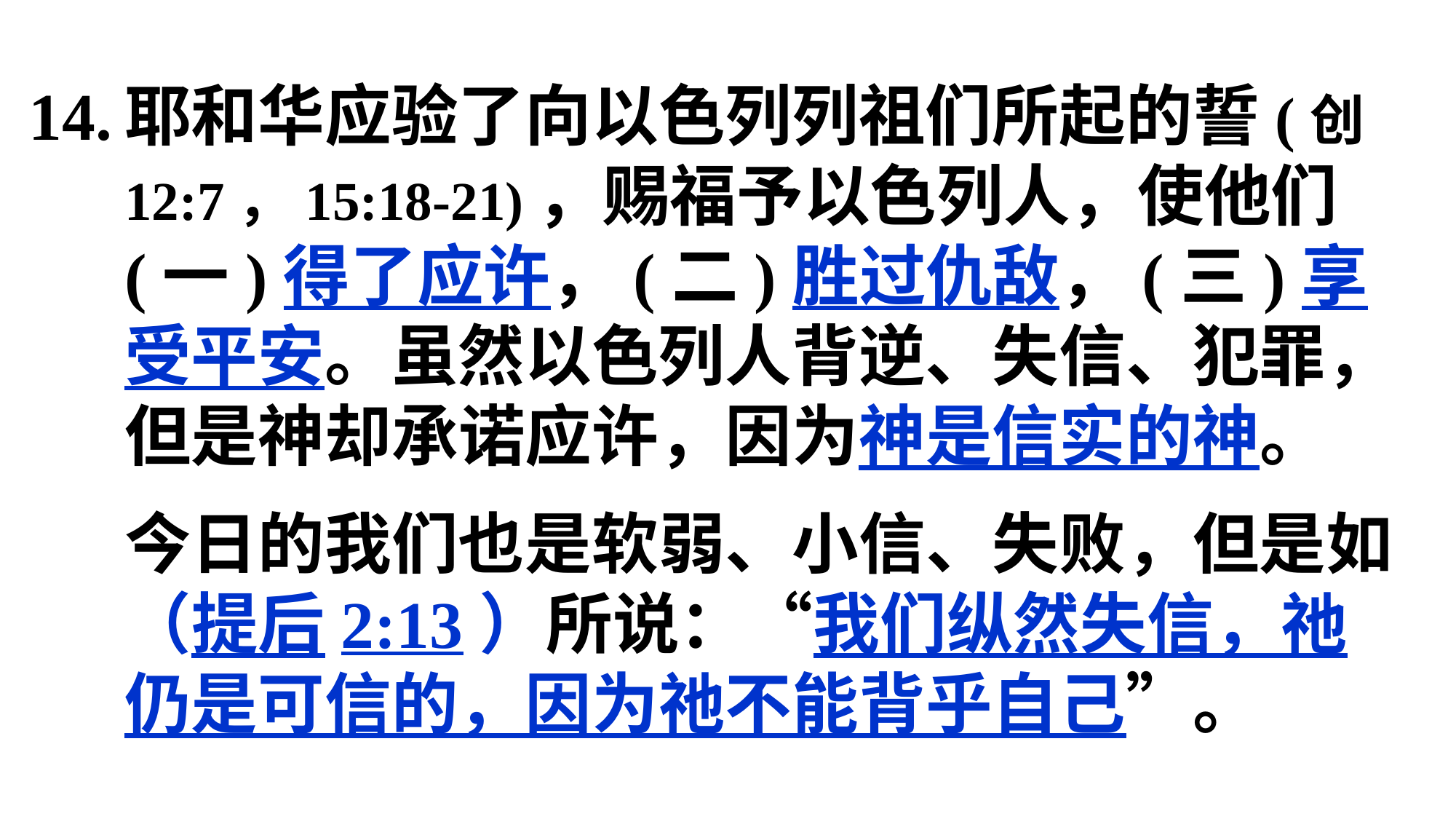

14.	耶和华应验了向以色列列祖们所起的誓(创12:7，15:18-21)，赐福予以色列人，使他们     (一)得了应许，(二)胜过仇敌，(三)享受平安。虽然以色列人背逆、失信、犯罪，但是神却承诺应许，因为神是信实的神。
	今日的我们也是软弱、小信、失败，但是如（提后2:13）所说：“我们纵然失信，祂仍是可信的，因为祂不能背乎自己”。